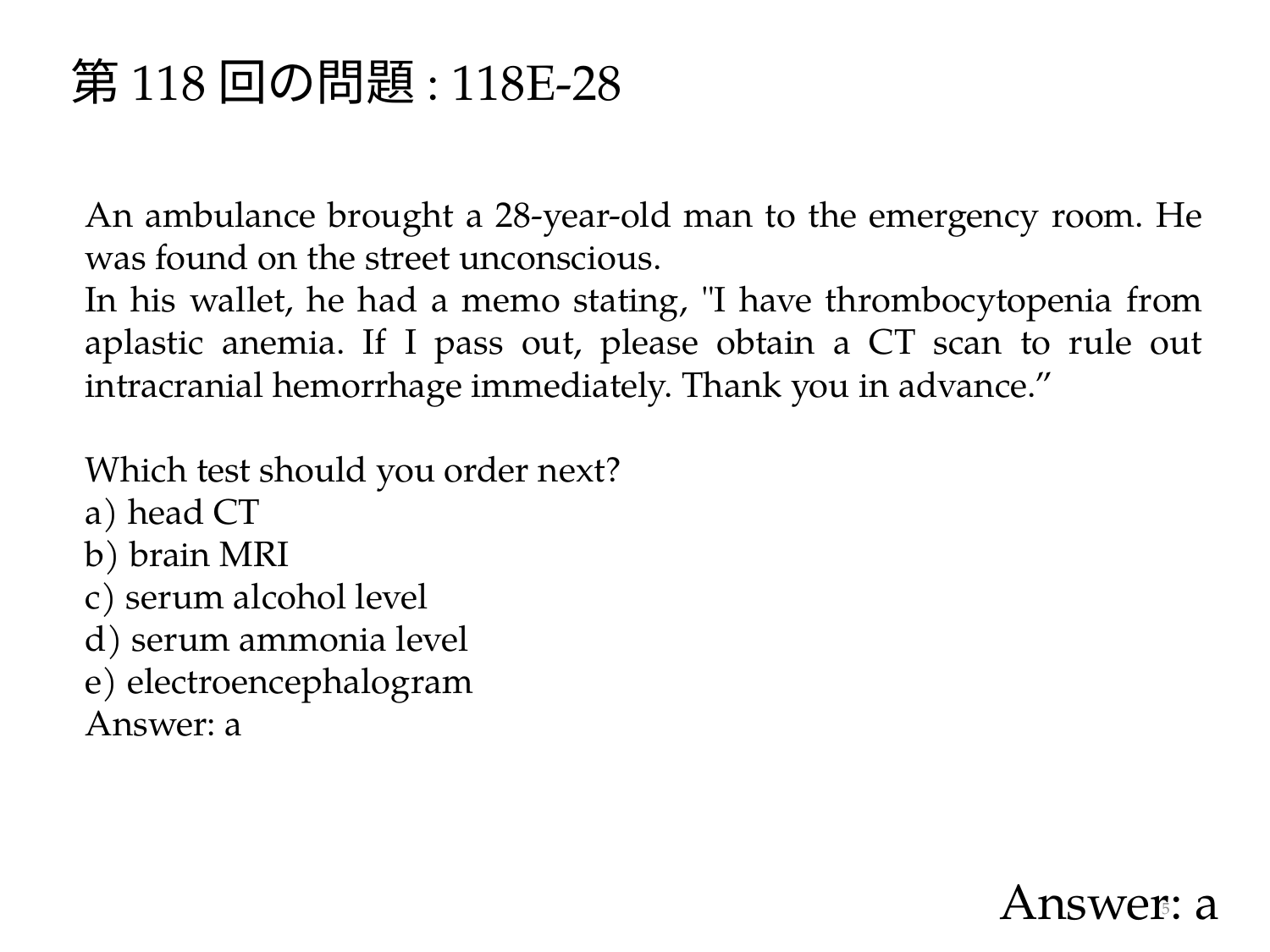

第118回の問題: 118E-28
An ambulance brought a 28-year-old man to the emergency room. He was found on the street unconscious.
In his wallet, he had a memo stating, "I have thrombocytopenia from aplastic anemia. If I pass out, please obtain a CT scan to rule out intracranial hemorrhage immediately. Thank you in advance.”

Which test should you order next?
a) head CT
b) brain MRI
c) serum alcohol level
d) serum ammonia level
e) electroencephalogram
Answer: a
Answer: a
5